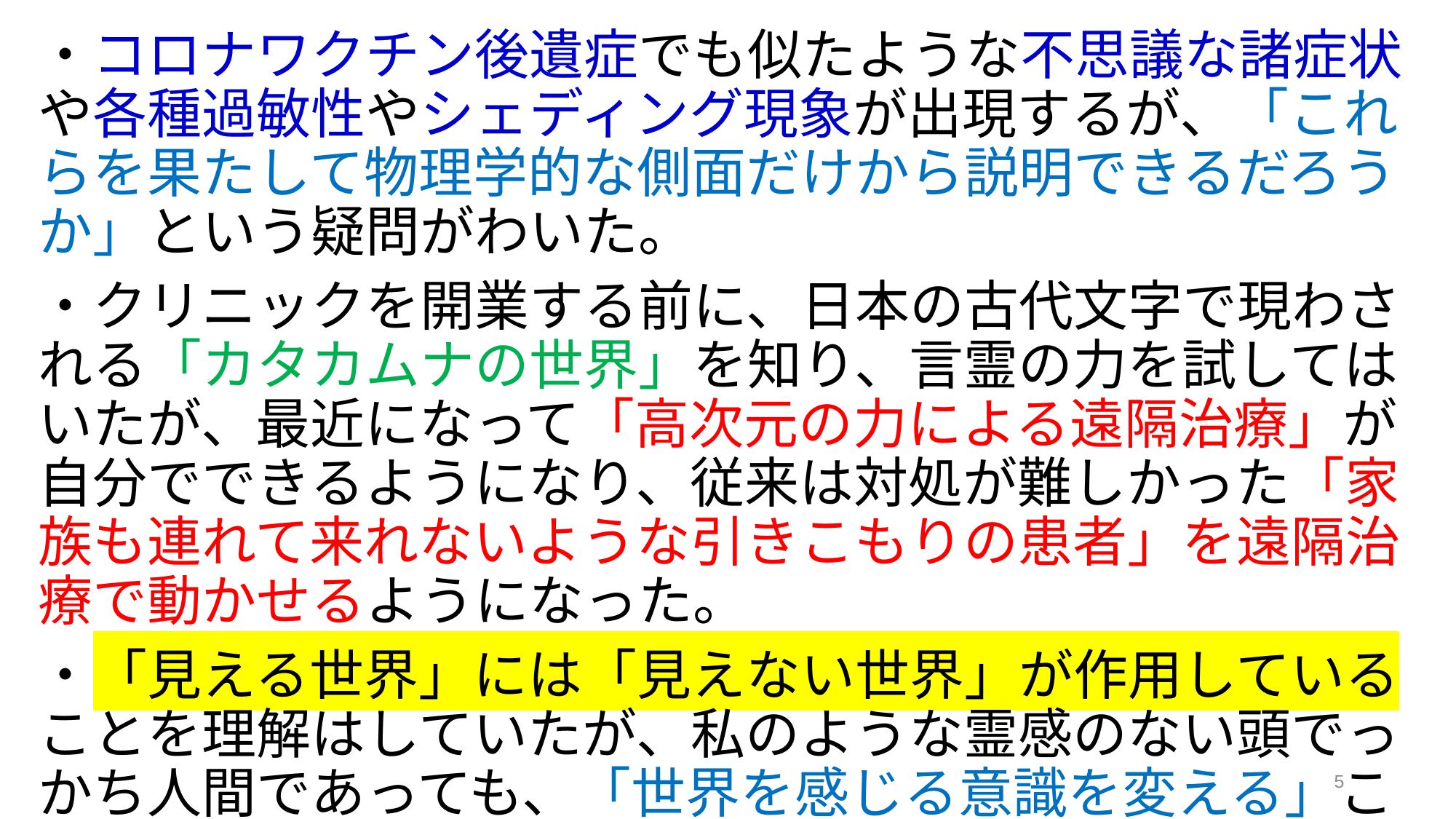

・コロナワクチン後遺症でも似たような不思議な諸症状や各種過敏性やシェディング現象が出現するが、「これらを果たして物理学的な側面だけから説明できるだろうか」という疑問がわいた。
・クリニックを開業する前に、日本の古代文字で現わされる「カタカムナの世界」を知り、言霊の力を試してはいたが、最近になって「高次元の力による遠隔治療」が自分でできるようになり、従来は対処が難しかった「家族も連れて来れないような引きこもりの患者」を遠隔治療で動かせるようになった。
・「見える世界」には「見えない世界」が作用していることを理解はしていたが、私のような霊感のない頭でっかち人間であっても、「世界を感じる意識を変える」ことで超高次元の力を使えることに気が付いた。

5